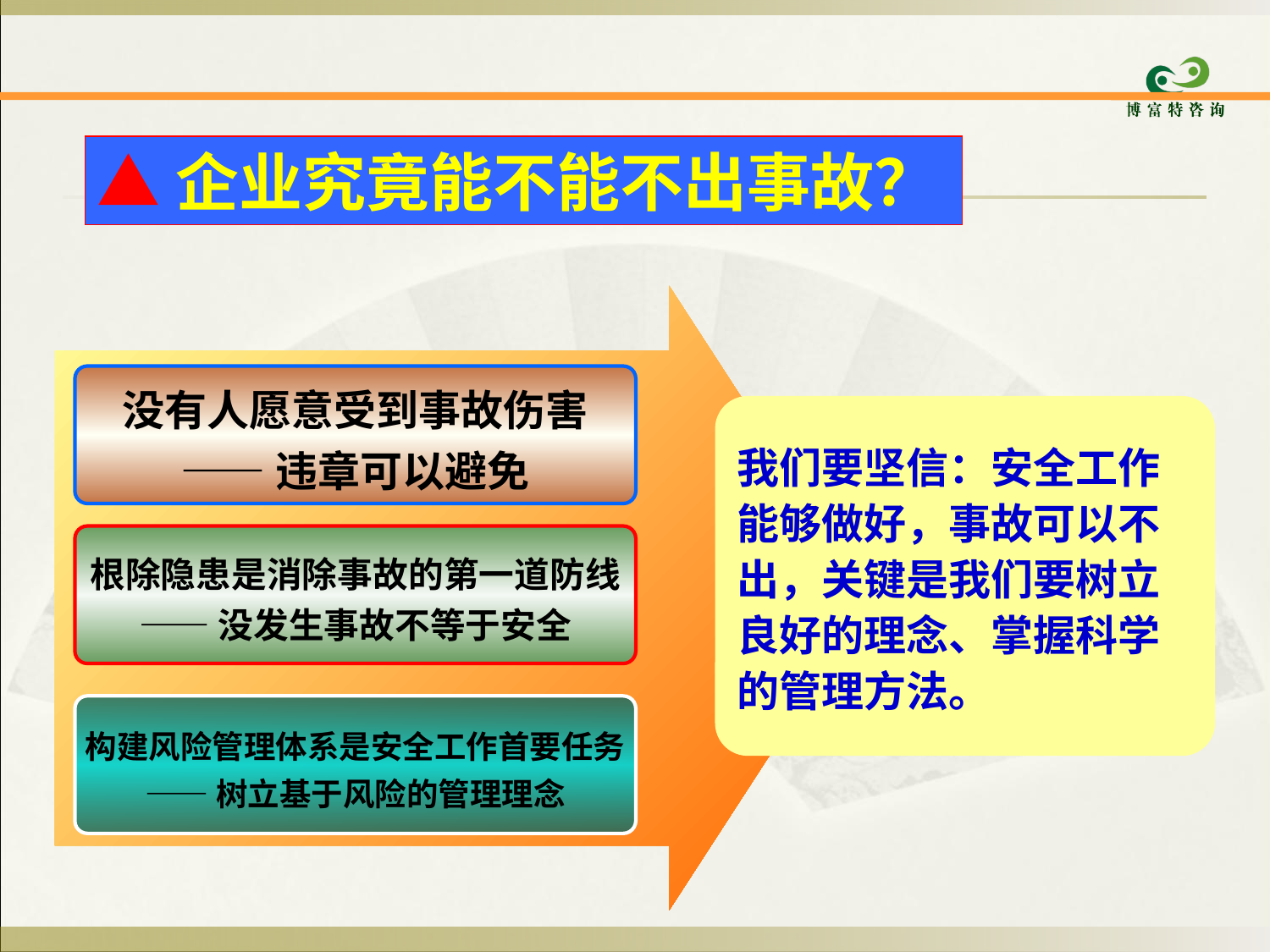

▲企业究竟能不能不出事故？

没有人愿意受到事故伤害
——违章可以避免
我们要坚信：安全工作能够做好，事故可以不出，关键是我们要树立良好的理念、掌握科学的管理方法。
根除隐患是消除事故的第一道防线
——没发生事故不等于安全
构建风险管理体系是安全工作首要任务
——树立基于风险的管理理念